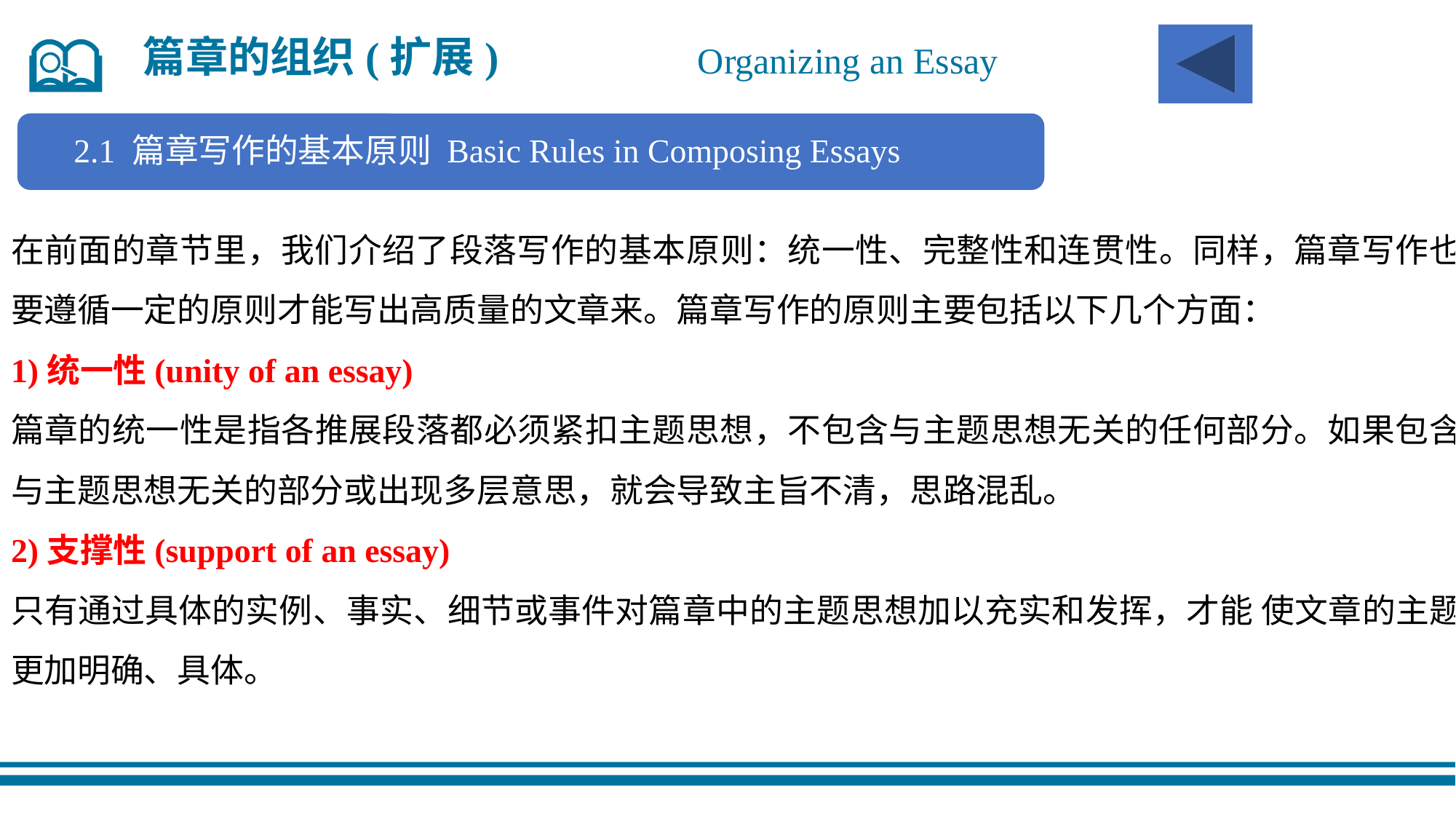

篇章的组织(扩展)

Organizing an Essay
在前面的章节里，我们介绍了段落写作的基本原则：统一性、完整性和连贯性。同样，篇章写作也要遵循一定的原则才能写出高质量的文章来。篇章写作的原则主要包括以下几个方面：
1)统一性(unity of an essay)
篇章的统一性是指各推展段落都必须紧扣主题思想，不包含与主题思想无关的任何部分。如果包含与主题思想无关的部分或出现多层意思，就会导致主旨不清，思路混乱。
2)支撑性(support of an essay)
只有通过具体的实例、事实、细节或事件对篇章中的主题思想加以充实和发挥，才能 使文章的主题更加明确、具体。
2.1 篇章写作的基本原则 Basic Rules in Composing Essays